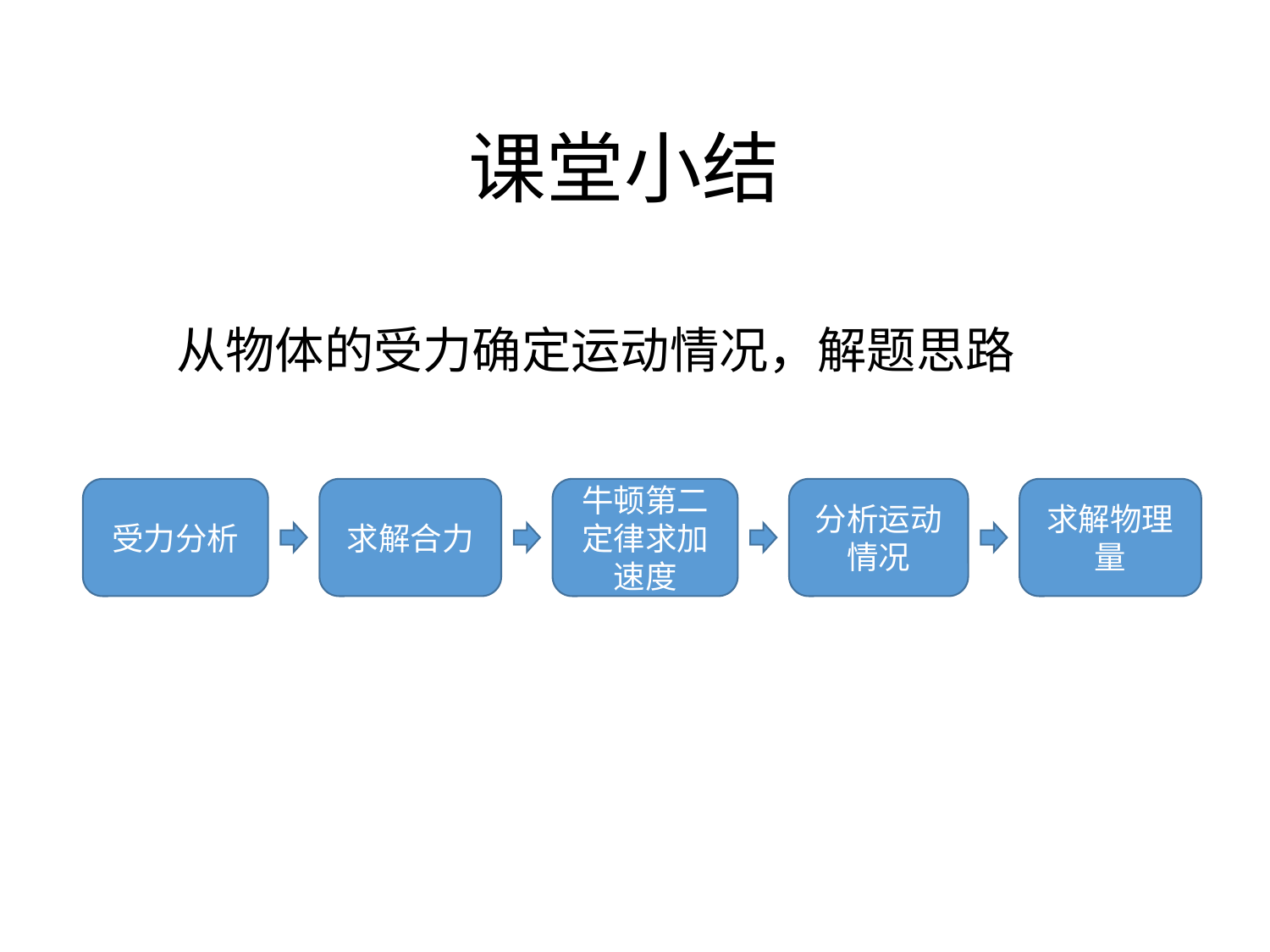

课堂小结
从物体的受力确定运动情况，解题思路
求解合力
牛顿第二定律求加速度
分析运动情况
求解物理量
受力分析